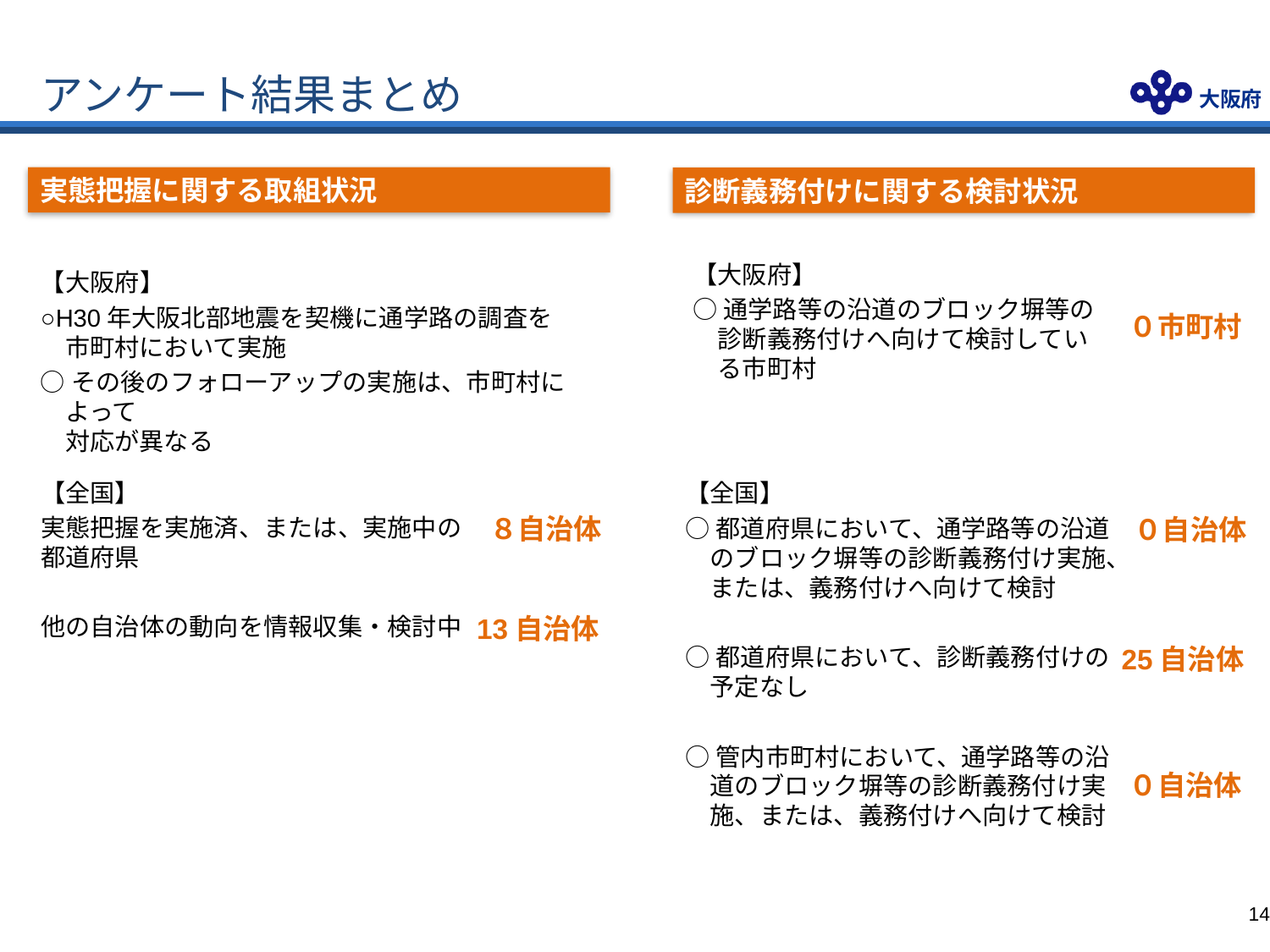

# アンケート結果まとめ
実態把握に関する取組状況
診断義務付けに関する検討状況
【大阪府】
○通学路等の沿道のブロック塀等の診断義務付けへ向けて検討している市町村

【大阪府】
○H30年大阪北部地震を契機に通学路の調査を
市町村において実施
○その後のフォローアップの実施は、市町村によって
対応が異なる
０市町村
【全国】
実態把握を実施済、または、実施中の
都道府県

他の自治体の動向を情報収集・検討中

【全国】
○都道府県において、通学路等の沿道のブロック塀等の診断義務付け実施、または、義務付けへ向けて検討

○都道府県において、診断義務付けの予定なし

○管内市町村において、通学路等の沿道のブロック塀等の診断義務付け実施、または、義務付けへ向けて検討

８自治体
０自治体
13自治体
25自治体
０自治体
14